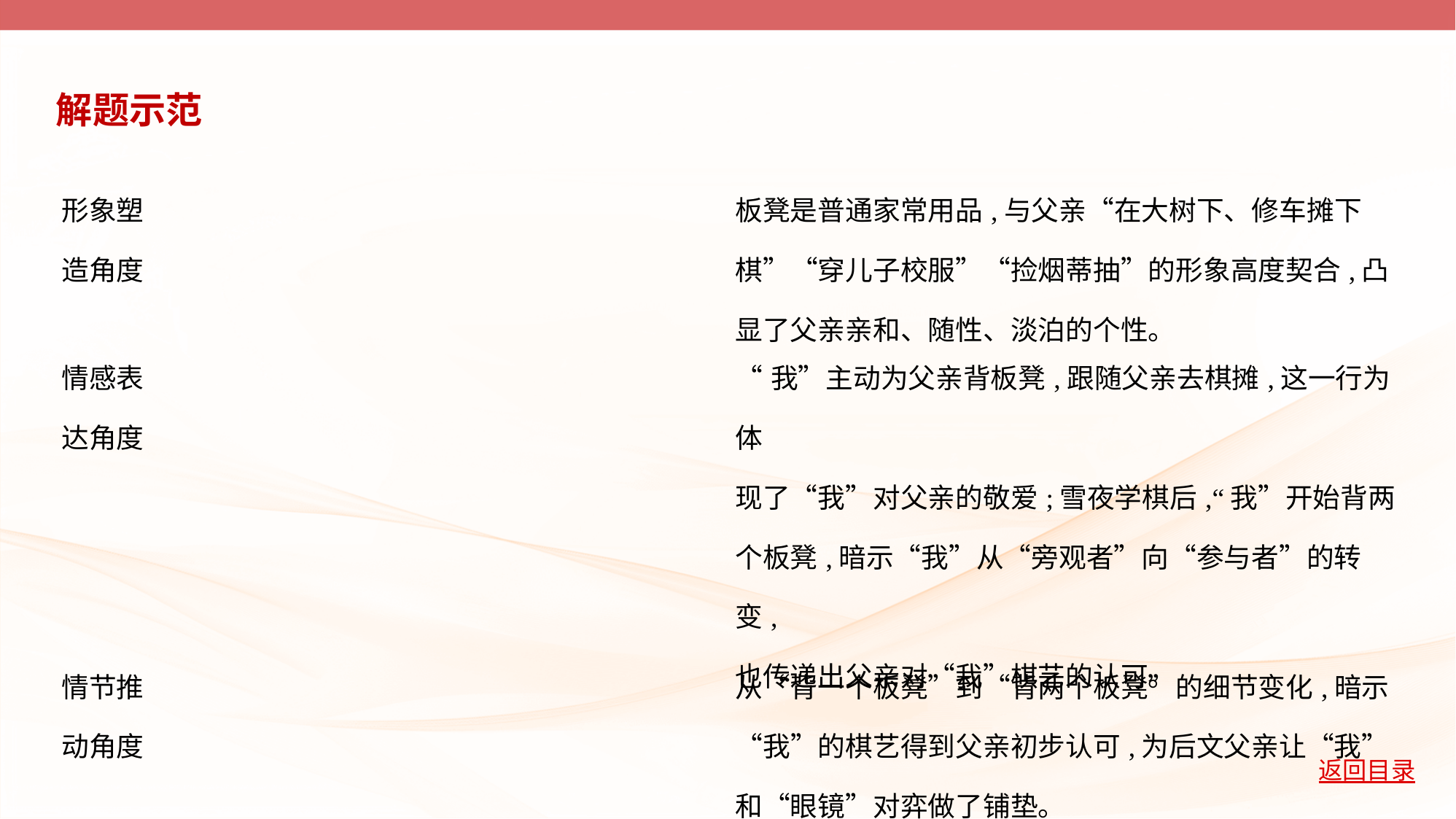

解题示范
| 形象塑 造角度 | 板凳是普通家常用品,与父亲“在大树下、修车摊下 棋”“穿儿子校服”“捡烟蒂抽”的形象高度契合,凸 显了父亲亲和、随性、淡泊的个性。 |
| --- | --- |
| 情感表 达角度 | “我”主动为父亲背板凳,跟随父亲去棋摊,这一行为体 现了“我”对父亲的敬爱;雪夜学棋后,“我”开始背两 个板凳,暗示“我”从“旁观者”向“参与者”的转变, 也传递出父亲对“我”棋艺的认可。 |
| 情节推 动角度 | 从“背一个板凳”到“背两个板凳”的细节变化,暗示 “我”的棋艺得到父亲初步认可,为后文父亲让“我” 和“眼镜”对弈做了铺垫。 |